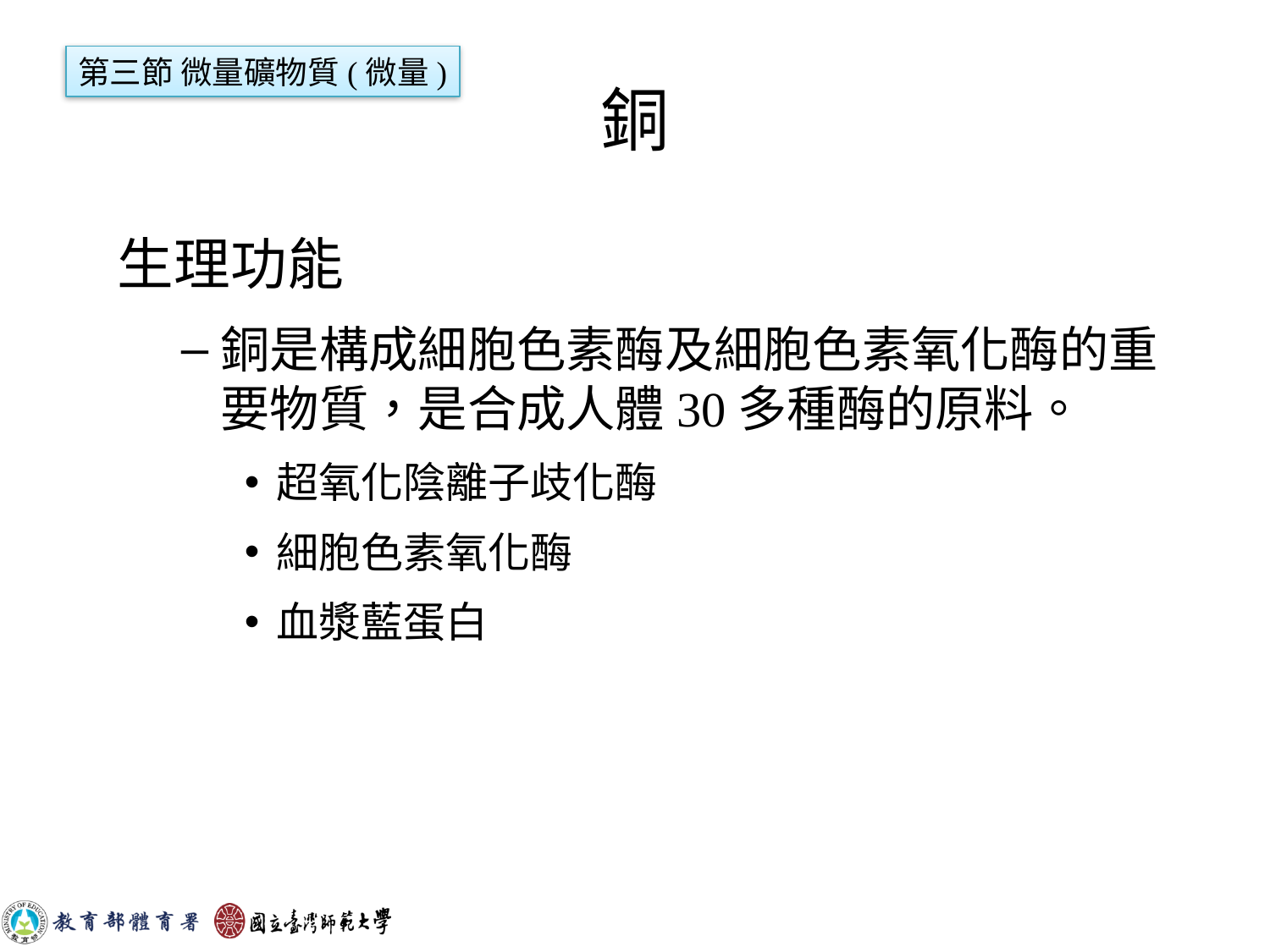

# 銅
第三節 微量礦物質(微量)
生理功能
銅是構成細胞色素酶及細胞色素氧化酶的重要物質，是合成人體30多種酶的原料。
超氧化陰離子歧化酶
細胞色素氧化酶
血漿藍蛋白